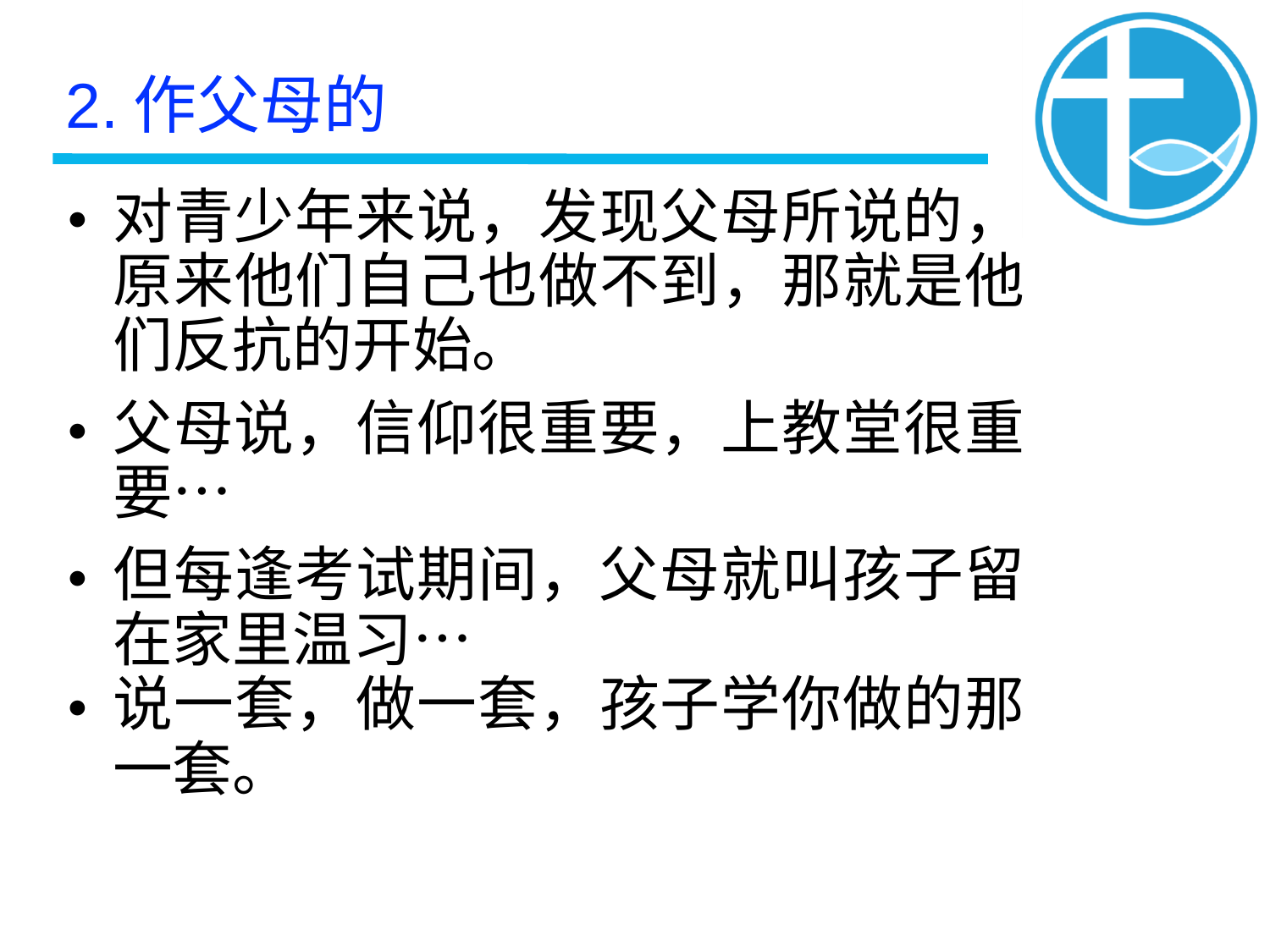

2.作父母的
对青少年来说，发现父母所说的，原来他们自己也做不到，那就是他们反抗的开始。
父母说，信仰很重要，上教堂很重要…
但每逢考试期间，父母就叫孩子留在家里温习…
说一套，做一套，孩子学你做的那一套。